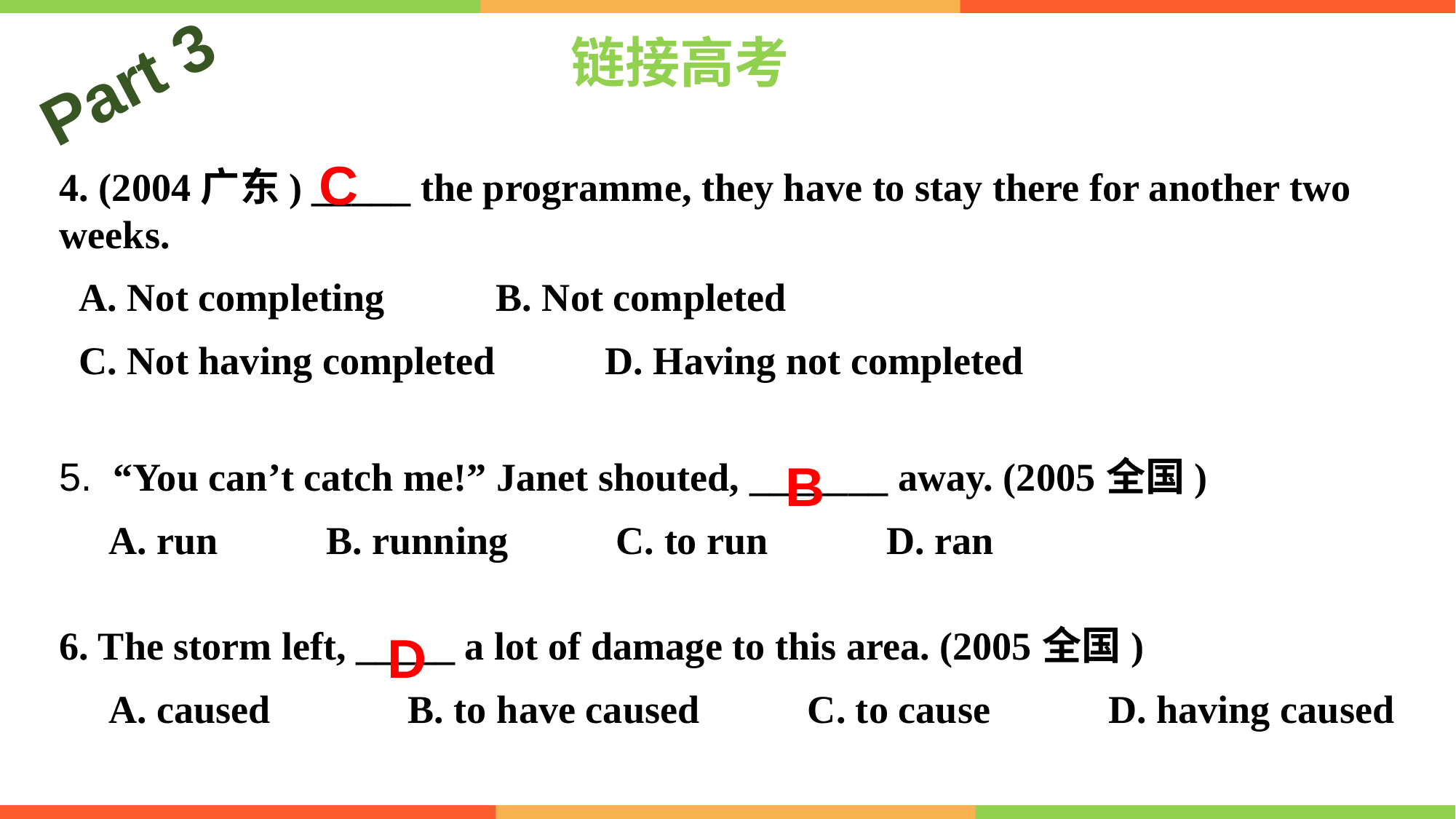

# 链接高考
Part 3
  C
4. (2004广东) _____ the programme, they have to stay there for another two weeks.
  A. Not completing		B. Not completed
  C. Not having completed  	D. Having not completed

5.  “You can’t catch me!” Janet shouted, _______ away. (2005全国)
     A. run           B. running           C. to run            D. ran

6. The storm left, _____ a lot of damage to this area. (2005全国)
     A. caused              B. to have caused           C. to cause            D. having caused
  B
  D